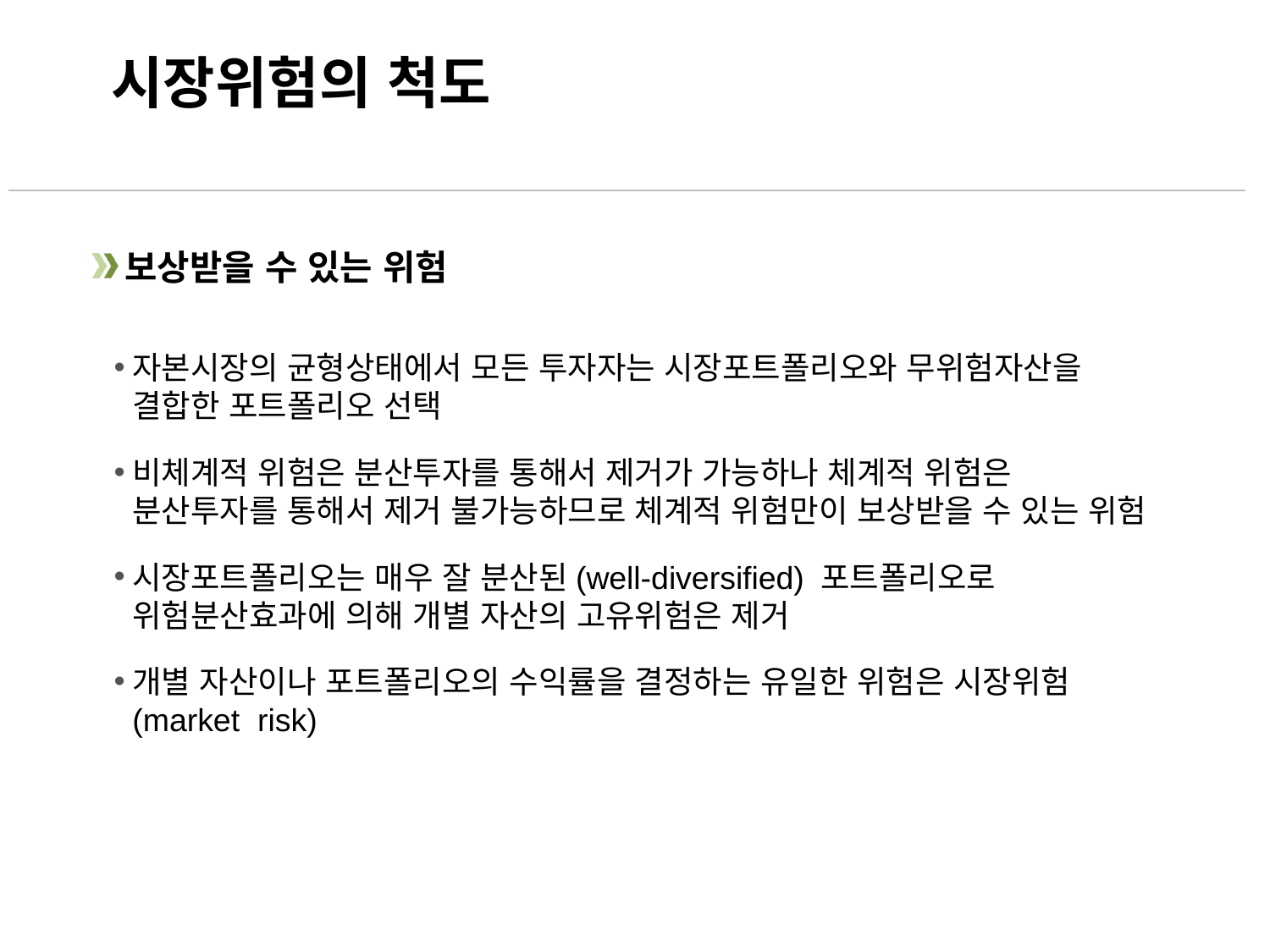

# 시장위험의 척도
보상받을 수 있는 위험
자본시장의 균형상태에서 모든 투자자는 시장포트폴리오와 무위험자산을 결합한 포트폴리오 선택

비체계적 위험은 분산투자를 통해서 제거가 가능하나 체계적 위험은 분산투자를 통해서 제거 불가능하므로 체계적 위험만이 보상받을 수 있는 위험

시장포트폴리오는 매우 잘 분산된(well-diversified) 포트폴리오로 위험분산효과에 의해 개별 자산의 고유위험은 제거

개별 자산이나 포트폴리오의 수익률을 결정하는 유일한 위험은 시장위험(market  risk)